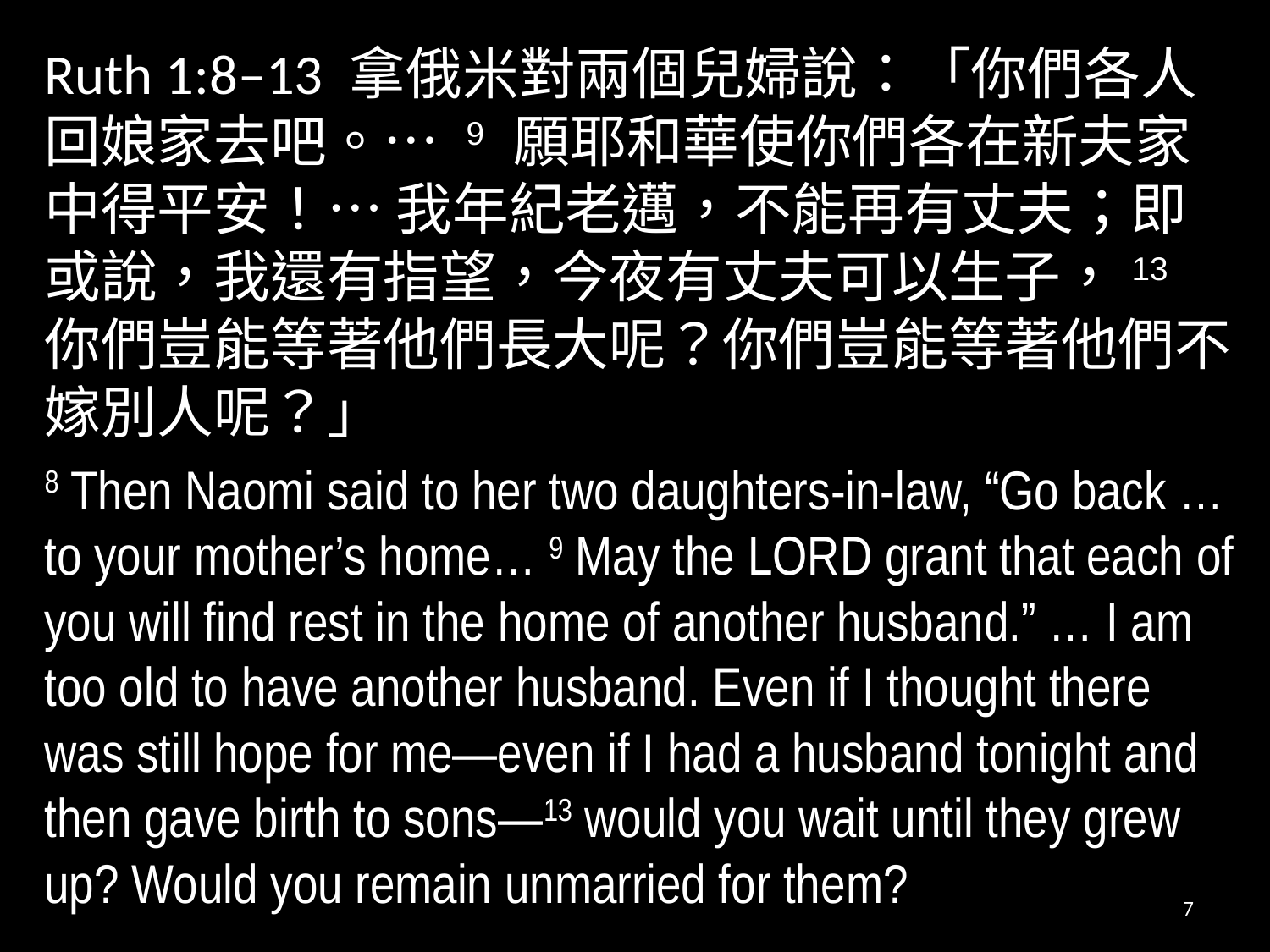

Ruth 1:8–13 拿俄米對兩個兒婦說：「你們各人回娘家去吧。… 9 願耶和華使你們各在新夫家中得平安！… 我年紀老邁，不能再有丈夫；即或說，我還有指望，今夜有丈夫可以生子，13 你們豈能等著他們長大呢？你們豈能等著他們不嫁別人呢？」
8 Then Naomi said to her two daughters-in-law, “Go back … to your mother’s home… 9 May the Lord grant that each of you will find rest in the home of another husband.” … I am too old to have another husband. Even if I thought there was still hope for me—even if I had a husband tonight and then gave birth to sons—13 would you wait until they grew up? Would you remain unmarried for them?
7